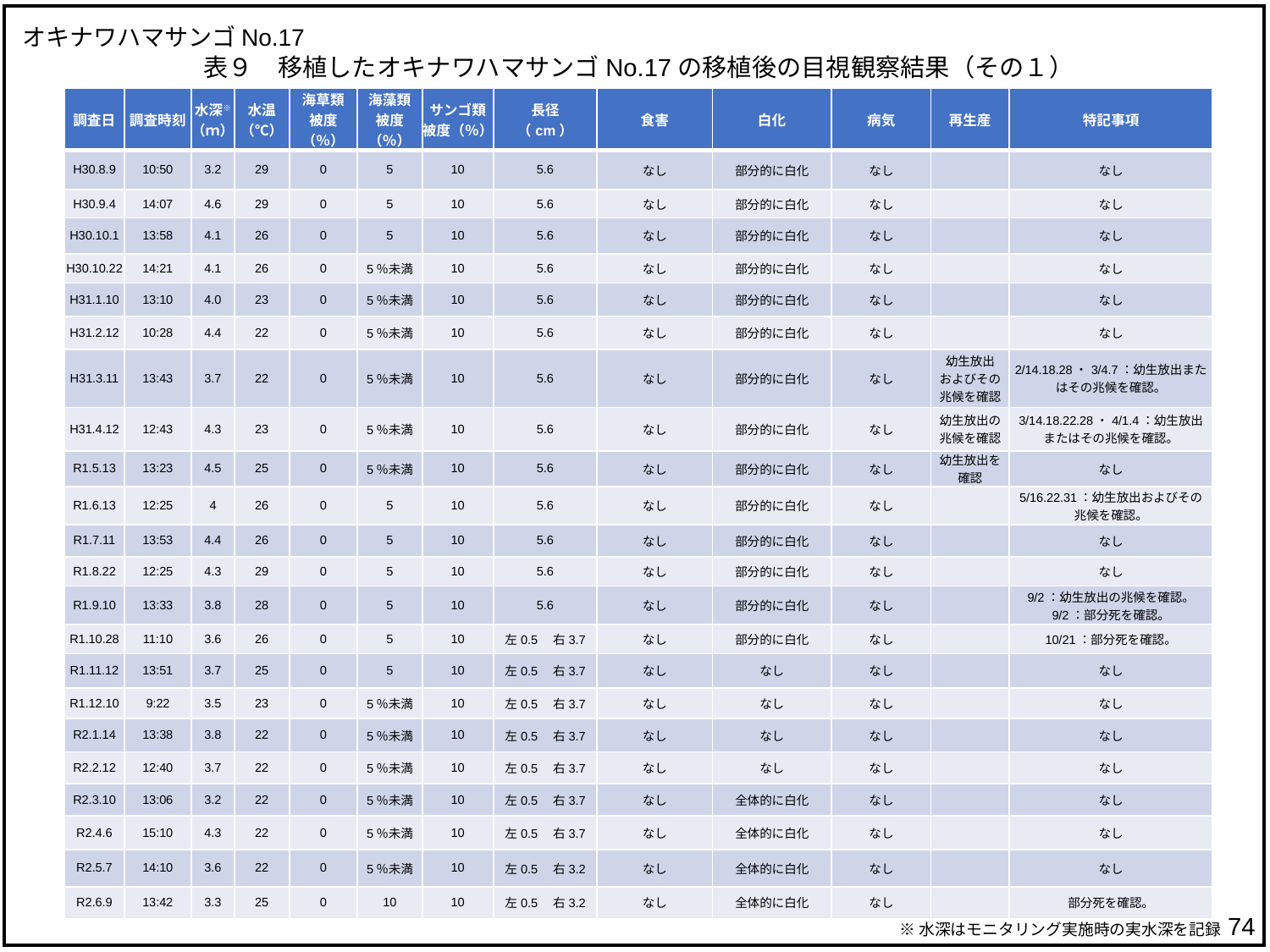

オキナワハマサンゴNo.17
表９　移植したオキナワハマサンゴNo.17の移植後の目視観察結果（その１）
| 調査日 | 調査時刻 | 水深※ （ｍ） | 水温 （℃） | 海草類 被度（％） | 海藻類 被度（％） | サンゴ類 被度（％） | 長径 （cm） | 食害 | 白化 | 病気 | 再生産 | 特記事項 |
| --- | --- | --- | --- | --- | --- | --- | --- | --- | --- | --- | --- | --- |
| H30.8.9 | 10:50 | 3.2 | 29 | 0 | 5 | 10 | 5.6 | なし | 部分的に白化 | なし |  | なし |
| H30.9.4 | 14:07 | 4.6 | 29 | 0 | 5 | 10 | 5.6 | なし | 部分的に白化 | なし |  | なし |
| H30.10.1 | 13:58 | 4.1 | 26 | 0 | 5 | 10 | 5.6 | なし | 部分的に白化 | なし |  | なし |
| H30.10.22 | 14:21 | 4.1 | 26 | 0 | 5％未満 | 10 | 5.6 | なし | 部分的に白化 | なし |  | なし |
| H31.1.10 | 13:10 | 4.0 | 23 | 0 | 5％未満 | 10 | 5.6 | なし | 部分的に白化 | なし |  | なし |
| H31.2.12 | 10:28 | 4.4 | 22 | 0 | 5％未満 | 10 | 5.6 | なし | 部分的に白化 | なし |  | なし |
| H31.3.11 | 13:43 | 3.7 | 22 | 0 | 5％未満 | 10 | 5.6 | なし | 部分的に白化 | なし | 幼生放出 およびその 兆候を確認 | 2/14.18.28・3/4.7：幼生放出またはその兆候を確認。 |
| H31.4.12 | 12:43 | 4.3 | 23 | 0 | 5％未満 | 10 | 5.6 | なし | 部分的に白化 | なし | 幼生放出の 兆候を確認 | 3/14.18.22.28・4/1.4：幼生放出またはその兆候を確認。 |
| R1.5.13 | 13:23 | 4.5 | 25 | 0 | 5％未満 | 10 | 5.6 | なし | 部分的に白化 | なし | 幼生放出を 確認 | なし |
| R1.6.13 | 12:25 | 4 | 26 | 0 | 5 | 10 | 5.6 | なし | 部分的に白化 | なし |  | 5/16.22.31：幼生放出およびその兆候を確認。 |
| R1.7.11 | 13:53 | 4.4 | 26 | 0 | 5 | 10 | 5.6 | なし | 部分的に白化 | なし |  | なし |
| R1.8.22 | 12:25 | 4.3 | 29 | 0 | 5 | 10 | 5.6 | なし | 部分的に白化 | なし |  | なし |
| R1.9.10 | 13:33 | 3.8 | 28 | 0 | 5 | 10 | 5.6 | なし | 部分的に白化 | なし |  | 9/2：幼生放出の兆候を確認。 9/2：部分死を確認。 |
| R1.10.28 | 11:10 | 3.6 | 26 | 0 | 5 | 10 | 左0.5　右3.7 | なし | 部分的に白化 | なし |  | 10/21：部分死を確認。 |
| R1.11.12 | 13:51 | 3.7 | 25 | 0 | 5 | 10 | 左0.5　右3.7 | なし | なし | なし |  | なし |
| R1.12.10 | 9:22 | 3.5 | 23 | 0 | 5％未満 | 10 | 左0.5　右3.7 | なし | なし | なし |  | なし |
| R2.1.14 | 13:38 | 3.8 | 22 | 0 | 5％未満 | 10 | 左0.5　右3.7 | なし | なし | なし |  | なし |
| R2.2.12 | 12:40 | 3.7 | 22 | 0 | 5％未満 | 10 | 左0.5　右3.7 | なし | なし | なし |  | なし |
| R2.3.10 | 13:06 | 3.2 | 22 | 0 | 5％未満 | 10 | 左0.5　右3.7 | なし | 全体的に白化 | なし |  | なし |
| R2.4.6 | 15:10 | 4.3 | 22 | 0 | 5％未満 | 10 | 左0.5　右3.7 | なし | 全体的に白化 | なし |  | なし |
| R2.5.7 | 14:10 | 3.6 | 22 | 0 | 5％未満 | 10 | 左0.5　右3.2 | なし | 全体的に白化 | なし |  | なし |
| R2.6.9 | 13:42 | 3.3 | 25 | 0 | 10 | 10 | 左0.5　右3.2 | なし | 全体的に白化 | なし |  | 部分死を確認。 |
74
※水深はモニタリング実施時の実水深を記録